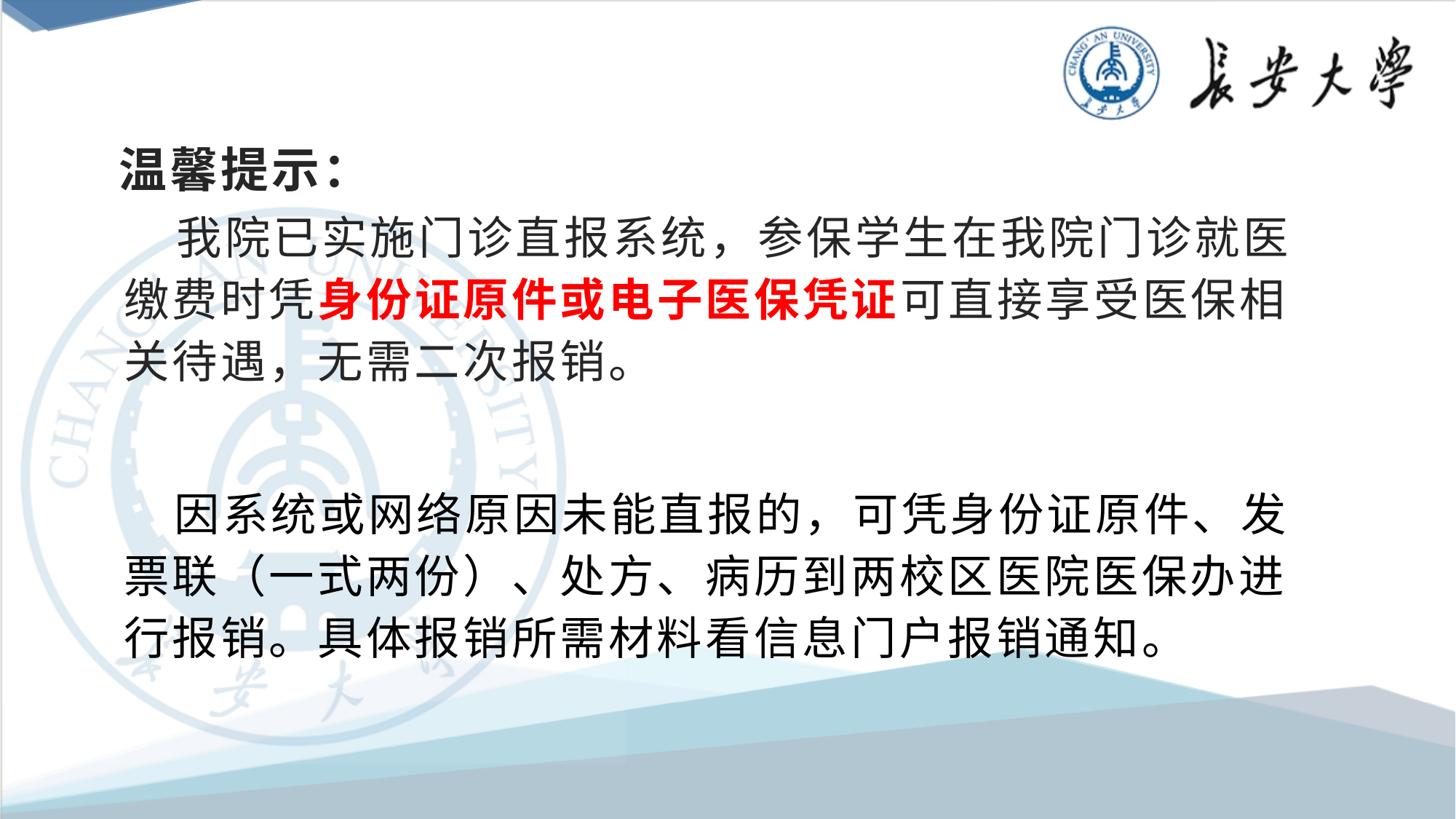

# 温馨提示：
   我院已实施门诊直报系统，参保学生在我院门诊就医缴费时凭身份证原件或电子医保凭证可直接享受医保相关待遇，无需二次报销。

   因系统或网络原因未能直报的，可凭身份证原件、发票联（一式两份）、处方、病历到两校区医院医保办进行报销。具体报销所需材料看信息门户报销通知。